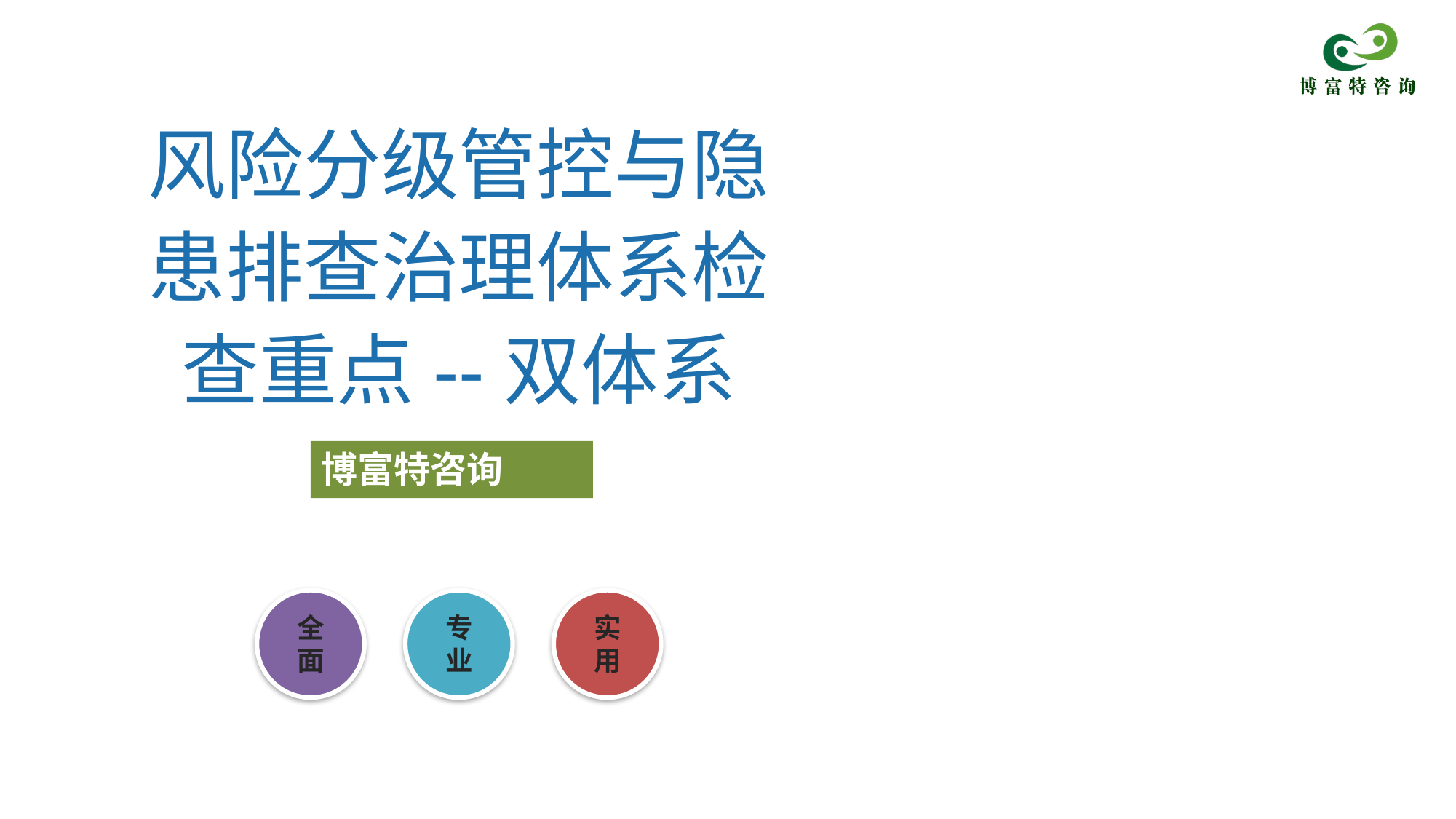

# 风险分级管控与隐患排查治理体系检查重点--双体系
博富特咨询
全面
实用
专业